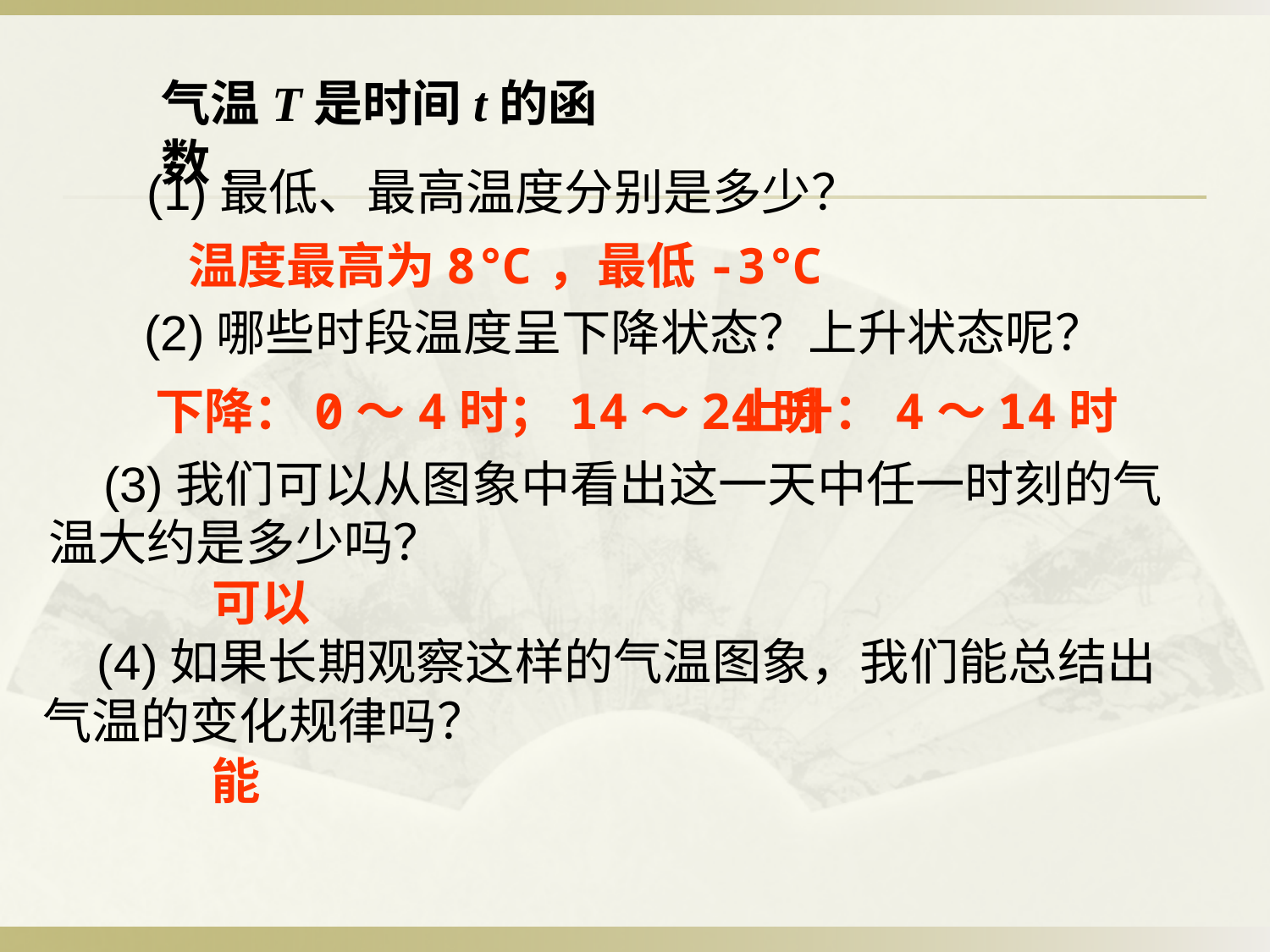

气温T是时间t的函数.
(1)最低、最高温度分别是多少？
温度最高为8℃，最低-3℃
(2)哪些时段温度呈下降状态？上升状态呢？
下降：0～4时；14～24时
上升：4～14时
    (3)我们可以从图象中看出这一天中任一时刻的气温大约是多少吗？
可以
    (4)如果长期观察这样的气温图象，我们能总结出气温的变化规律吗？
能